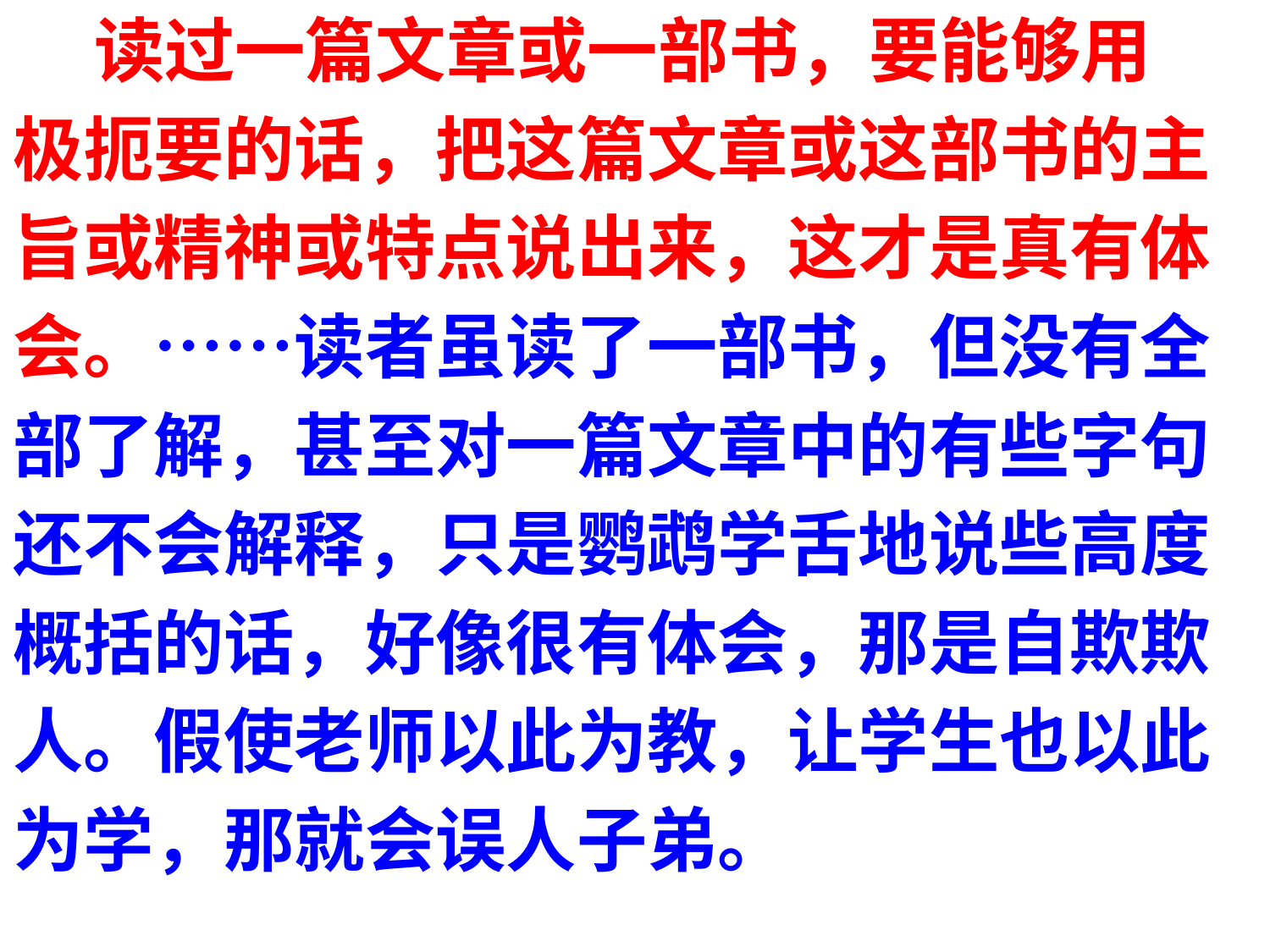

读过一篇文章或一部书，要能够用
极扼要的话，把这篇文章或这部书的主
旨或精神或特点说出来，这才是真有体
会。……读者虽读了一部书，但没有全
部了解，甚至对一篇文章中的有些字句
还不会解释，只是鹦鹉学舌地说些高度
概括的话，好像很有体会，那是自欺欺
人。假使老师以此为教，让学生也以此
为学，那就会误人子弟。